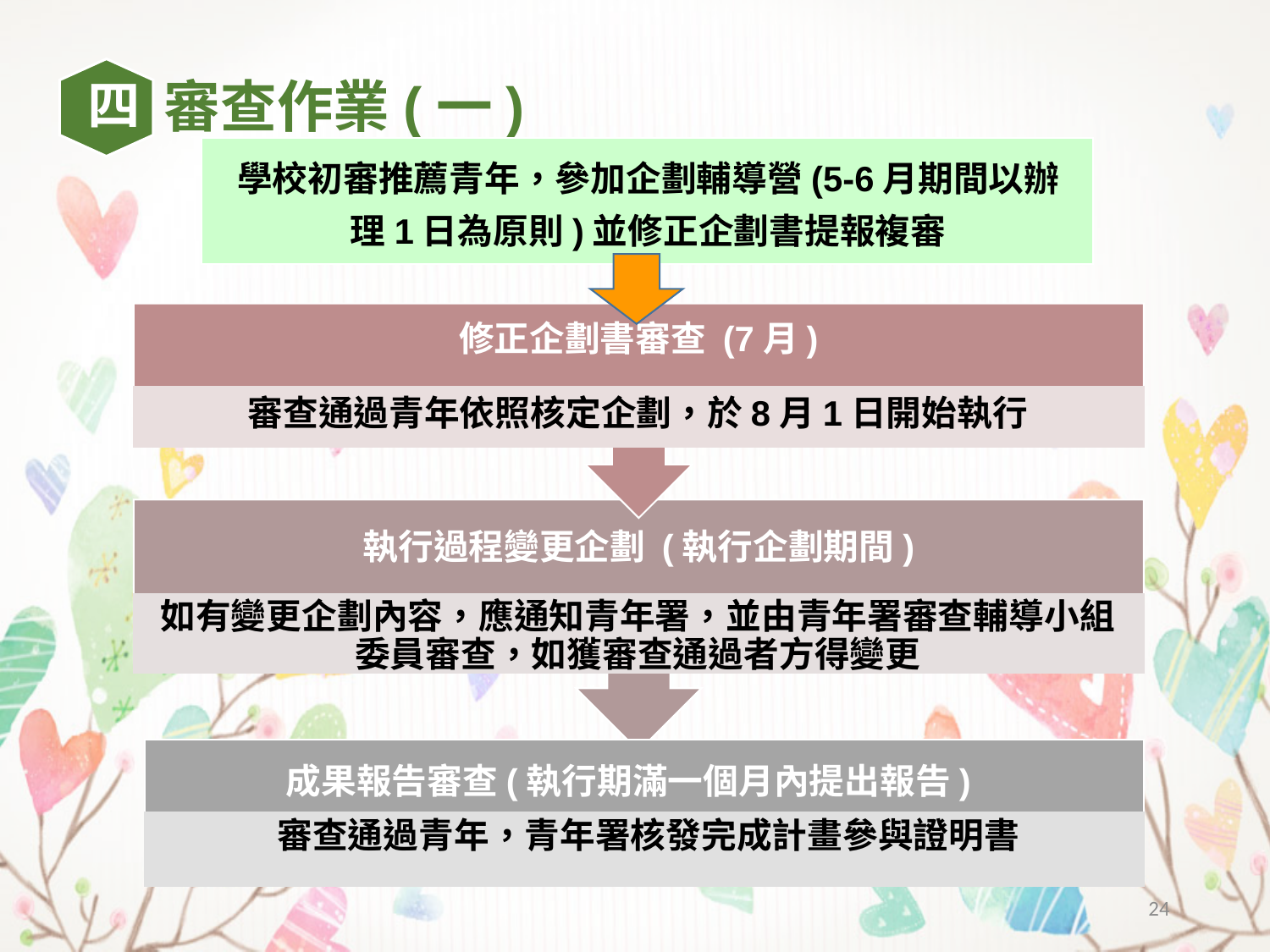

四
審查作業(一)

學校初審推薦青年，參加企劃輔導營(5-6月期間以辦理1日為原則)並修正企劃書提報複審

修正企劃書審查 (7月)
審查通過青年依照核定企劃，於8月1日開始執行

執行過程變更企劃 (執行企劃期間)

如有變更企劃內容，應通知青年署，並由青年署審查輔導小組委員審查，如獲審查通過者方得變更

成果報告審查(執行期滿一個月內提出報告)
審查通過青年，青年署核發完成計畫參與證明書

24